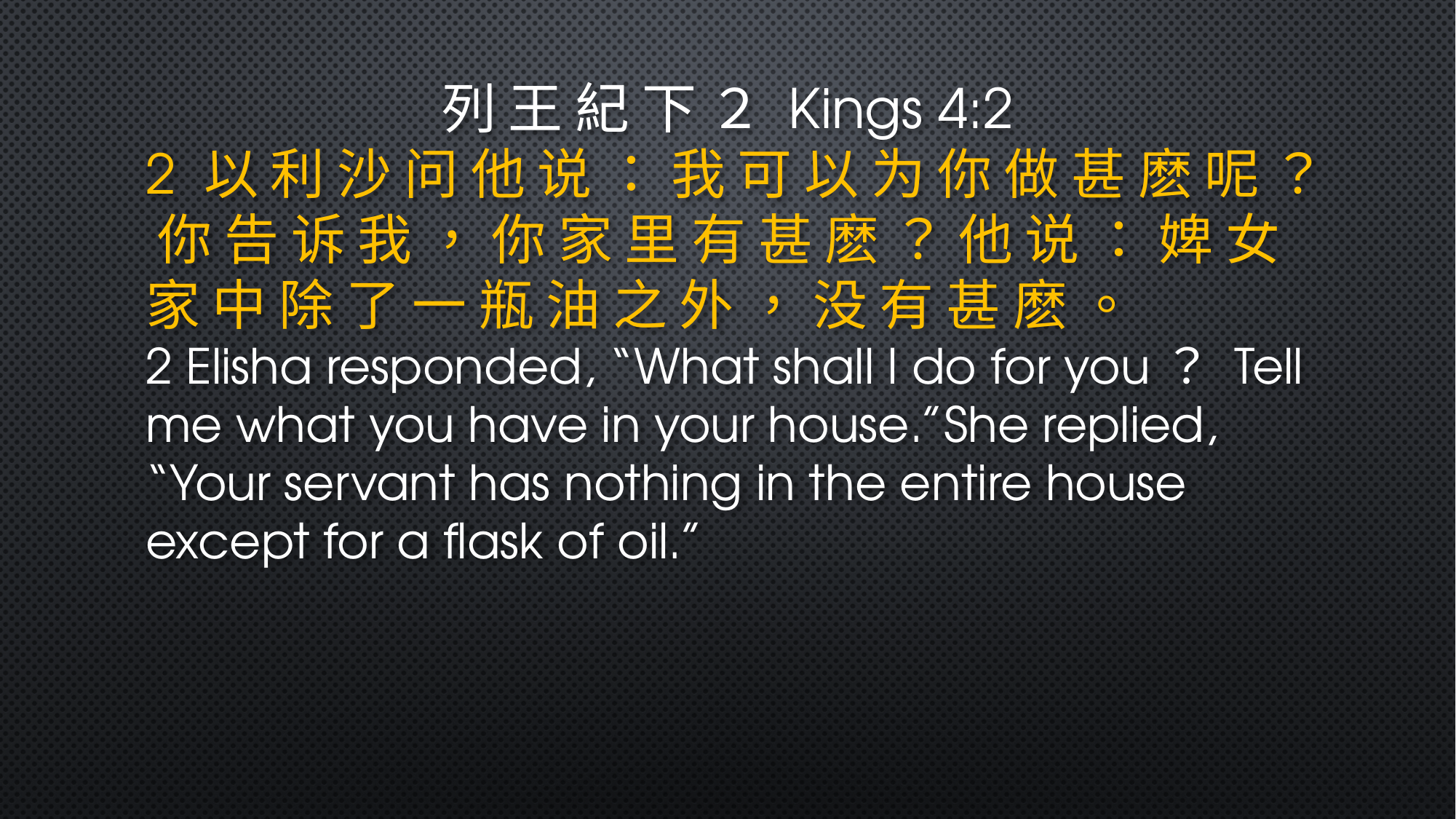

列 王 紀 下 ２ Kings 4:2
2 以 利 沙 问 他 说 ： 我 可 以 为 你 做 甚 麽 呢 ？ 你 告 诉 我 ， 你 家 里 有 甚 麽 ？ 他 说 ： 婢 女 家 中 除 了 一 瓶 油 之 外 ， 没 有 甚 麽 。
2 Elisha responded, “What shall I do for you？ Tell me what you have in your house.”She replied, “Your servant has nothing in the entire house except for a flask of oil.”